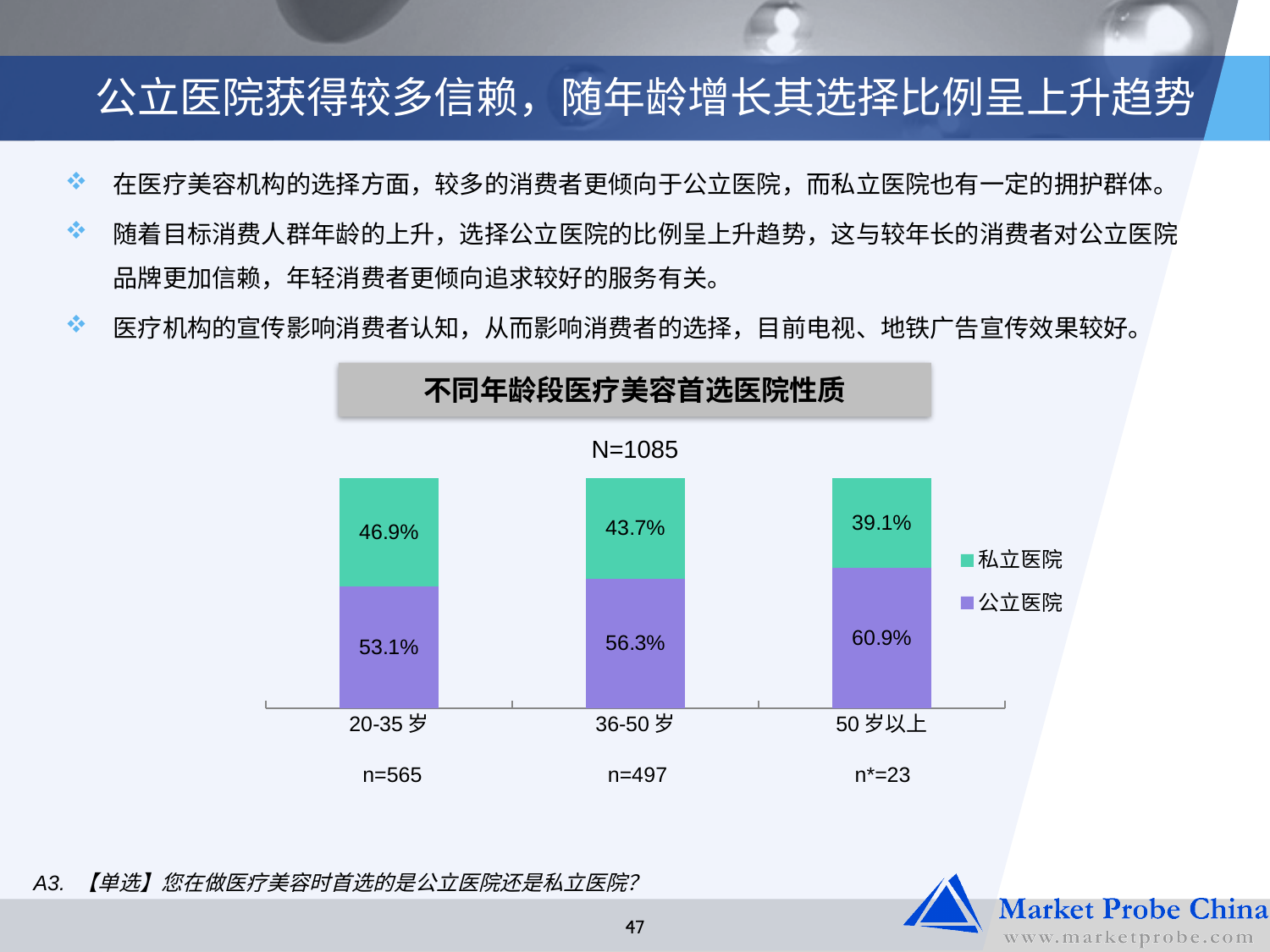

# 公立医院获得较多信赖，随年龄增长其选择比例呈上升趋势
在医疗美容机构的选择方面，较多的消费者更倾向于公立医院，而私立医院也有一定的拥护群体。
随着目标消费人群年龄的上升，选择公立医院的比例呈上升趋势，这与较年长的消费者对公立医院品牌更加信赖，年轻消费者更倾向追求较好的服务有关。
医疗机构的宣传影响消费者认知，从而影响消费者的选择，目前电视、地铁广告宣传效果较好。
不同年龄段医疗美容首选医院性质

### Chart

| Category | 公立医院 | 私立医院 |
|---|---|---|
| 20-35岁 | 0.5309734513274337 | 0.4690265486725664 |
| 36-50岁 | 0.5633802816901409 | 0.4366197183098598 |
| 50岁以上 | 0.6086956521739146 | 0.3913043478260874 |
N=1085
| n=565 | n=497 | n\*=23 |
| --- | --- | --- |
A3. 【单选】您在做医疗美容时首选的是公立医院还是私立医院？
47